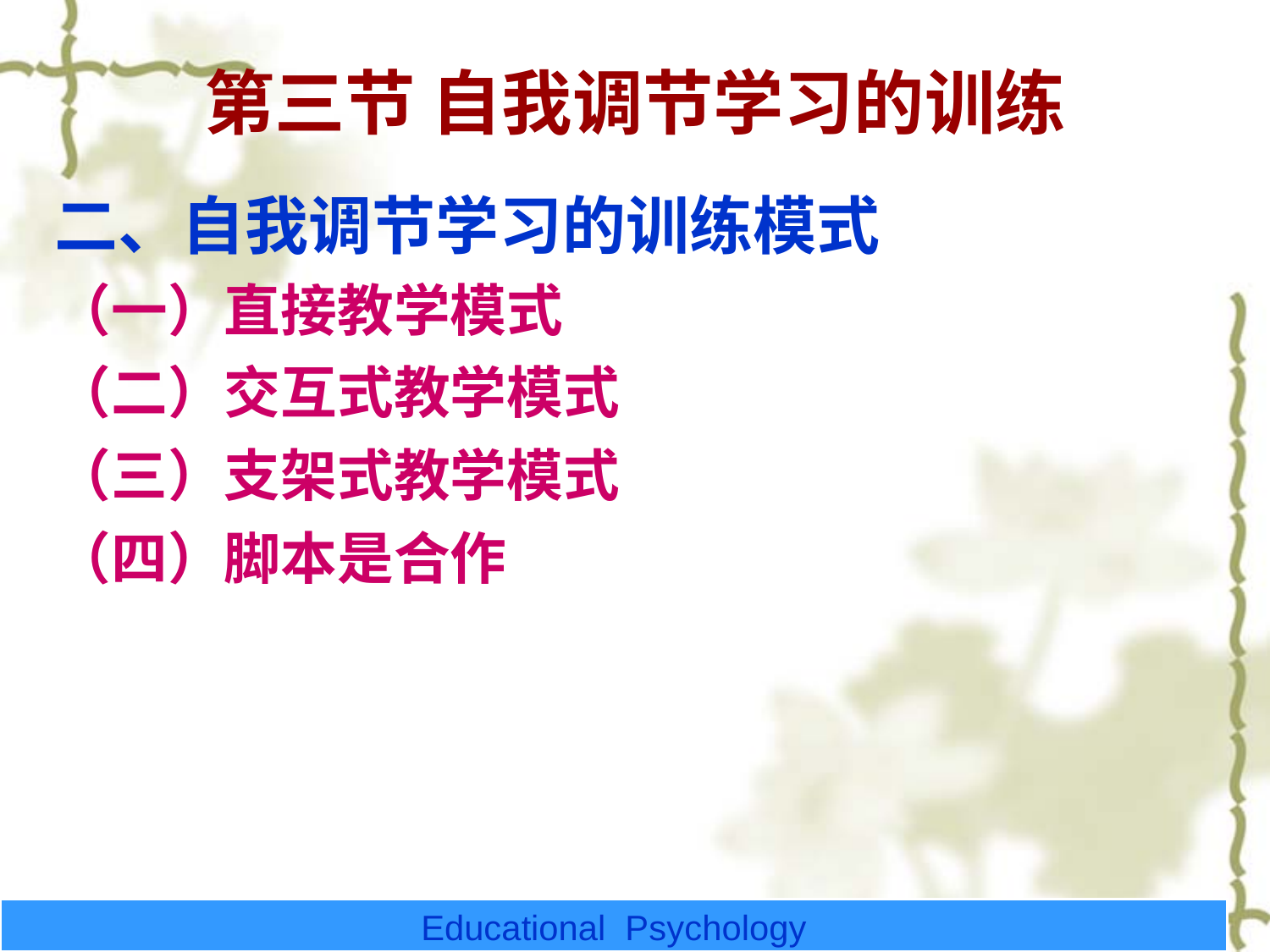

# 第三节 自我调节学习的训练
二、自我调节学习的训练模式
（一）直接教学模式
（二）交互式教学模式
（三）支架式教学模式
（四）脚本是合作
Educational  Psychology